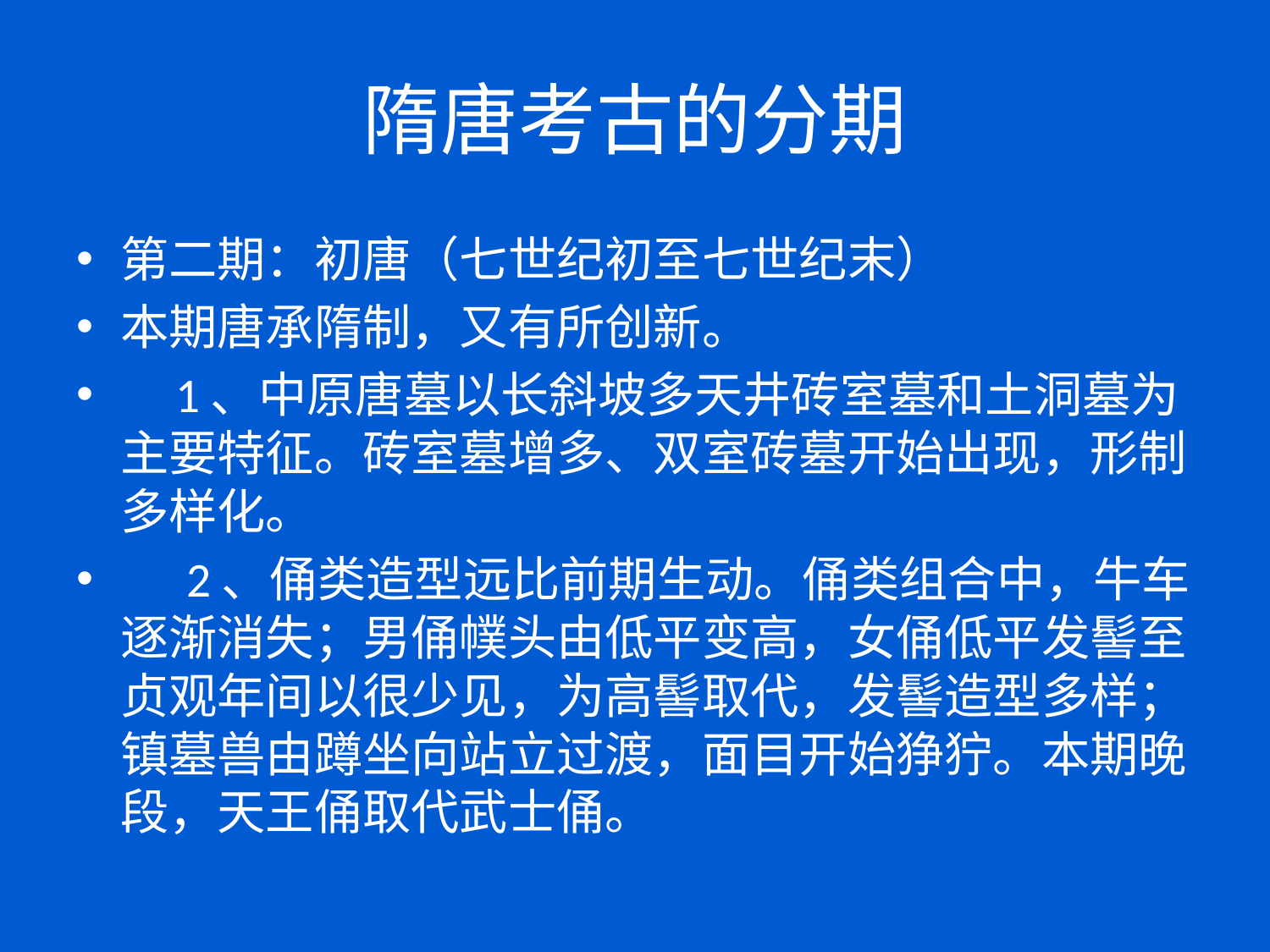

# 隋唐考古的分期
第二期：初唐（七世纪初至七世纪末）
本期唐承隋制，又有所创新。
     1、中原唐墓以长斜坡多天井砖室墓和土洞墓为主要特征。砖室墓增多、双室砖墓开始出现，形制多样化。
      2、俑类造型远比前期生动。俑类组合中，牛车逐渐消失；男俑幞头由低平变高，女俑低平发髻至贞观年间以很少见，为高髻取代，发髻造型多样；镇墓兽由蹲坐向站立过渡，面目开始狰狞。本期晚段，天王俑取代武士俑。